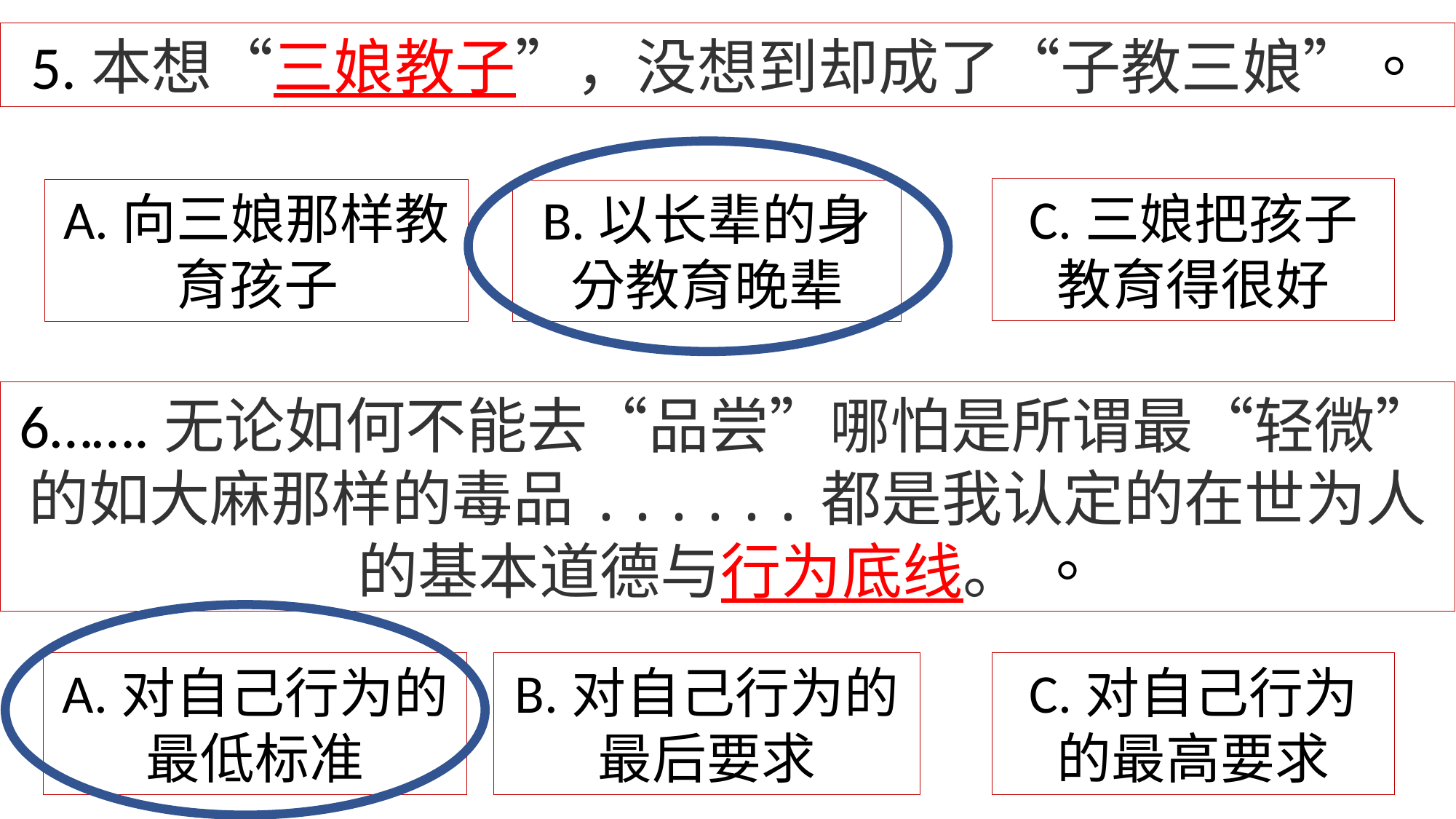

5.本想“三娘教子”，没想到却成了“子教三娘”。

C.三娘把孩子教育得很好
A.向三娘那样教育孩子
B.以长辈的身分教育晚辈
6…….无论如何不能去“品尝”哪怕是所谓最“轻微”的如大麻那样的毒品......都是我认定的在世为人的基本道德与行为底线。 。

A.对自己行为的最低标准
B.对自己行为的最后要求
C.对自己行为的最高要求